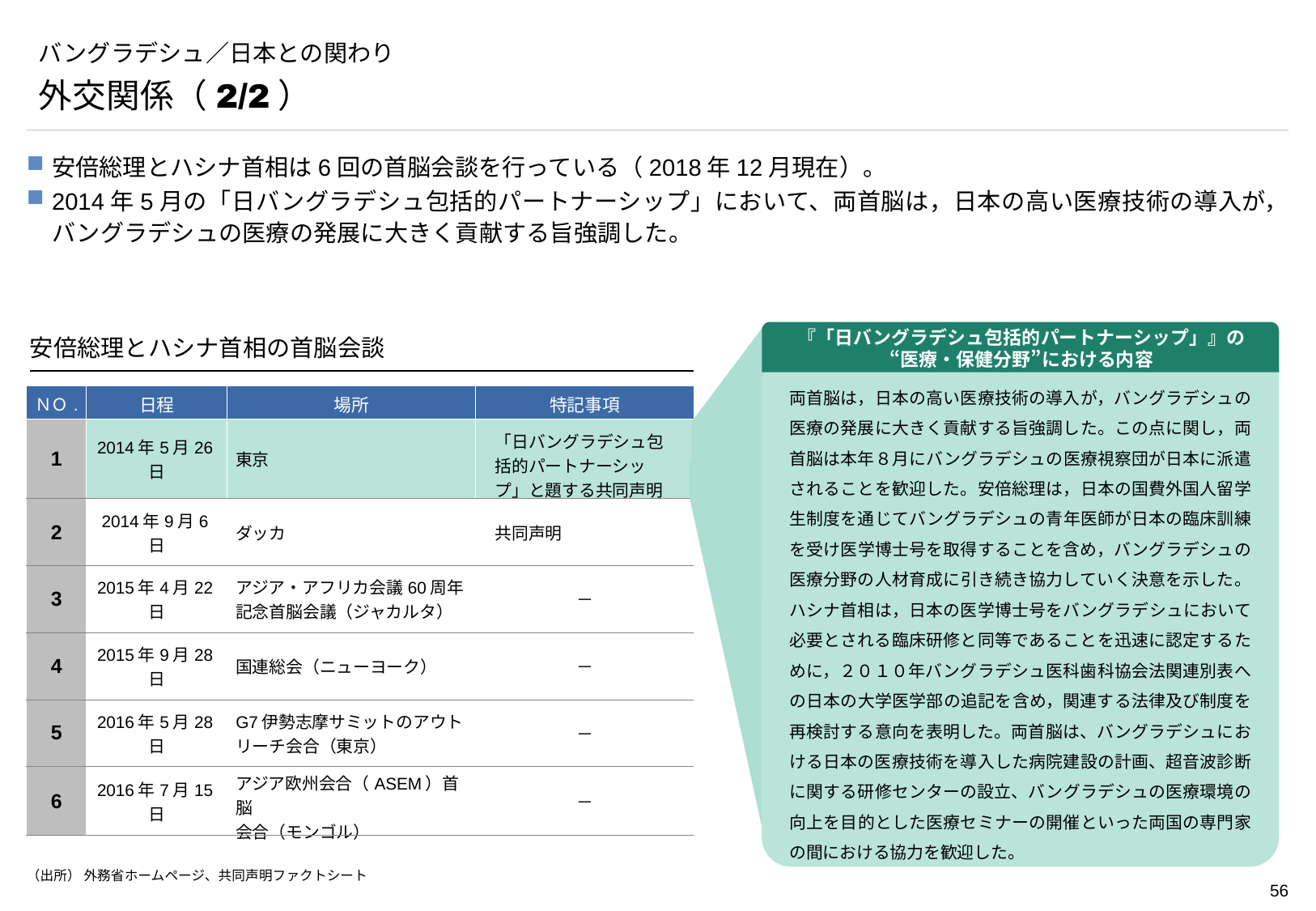

# バングラデシュ／日本との関わり
外交関係（2/2）
安倍総理とハシナ首相は6回の首脳会談を行っている（2018年12月現在）。
2014年5月の「日バングラデシュ包括的パートナーシップ」において、両首脳は，日本の高い医療技術の導入が，バングラデシュの医療の発展に大きく貢献する旨強調した。
『「日バングラデシュ包括的パートナーシップ」』の
“医療・保健分野”における内容

安倍総理とハシナ首相の首脳会談
両首脳は，日本の高い医療技術の導入が，バングラデシュの医療の発展に大きく貢献する旨強調した。この点に関し，両首脳は本年８月にバングラデシュの医療視察団が日本に派遣されることを歓迎した。安倍総理は，日本の国費外国人留学生制度を通じてバングラデシュの青年医師が日本の臨床訓練を受け医学博士号を取得することを含め，バングラデシュの医療分野の人材育成に引き続き協力していく決意を示した。ハシナ首相は，日本の医学博士号をバングラデシュにおいて必要とされる臨床研修と同等であることを迅速に認定するために，２０１０年バングラデシュ医科歯科協会法関連別表への日本の大学医学部の追記を含め，関連する法律及び制度を再検討する意向を表明した。両首脳は、バングラデシュにおける日本の医療技術を導入した病院建設の計画、超音波診断に関する研修センターの設立、バングラデシュの医療環境の向上を目的とした医療セミナーの開催といった両国の専門家の間における協力を歓迎した。
| ＮＯ. | 日程 | 場所 | 特記事項 |
| --- | --- | --- | --- |
| 1 | 2014年5月26日 | 東京 | 「日バングラデシュ包括的パートナーシップ」と題する共同声明 |
| 2 | 2014年9月6日 | ダッカ | 共同声明 |
| 3 | 2015年4月22日 | アジア・アフリカ会議60周年記念首脳会議（ジャカルタ） | － |
| 4 | 2015年9月28日 | 国連総会（ニューヨーク） | － |
| 5 | 2016年5月28日 | G7伊勢志摩サミットのアウト リーチ会合（東京） | － |
| 6 | 2016年7月15日 | アジア欧州会合（ASEM）首脳 会合（モンゴル） | － |
（出所） 外務省ホームページ、共同声明ファクトシート